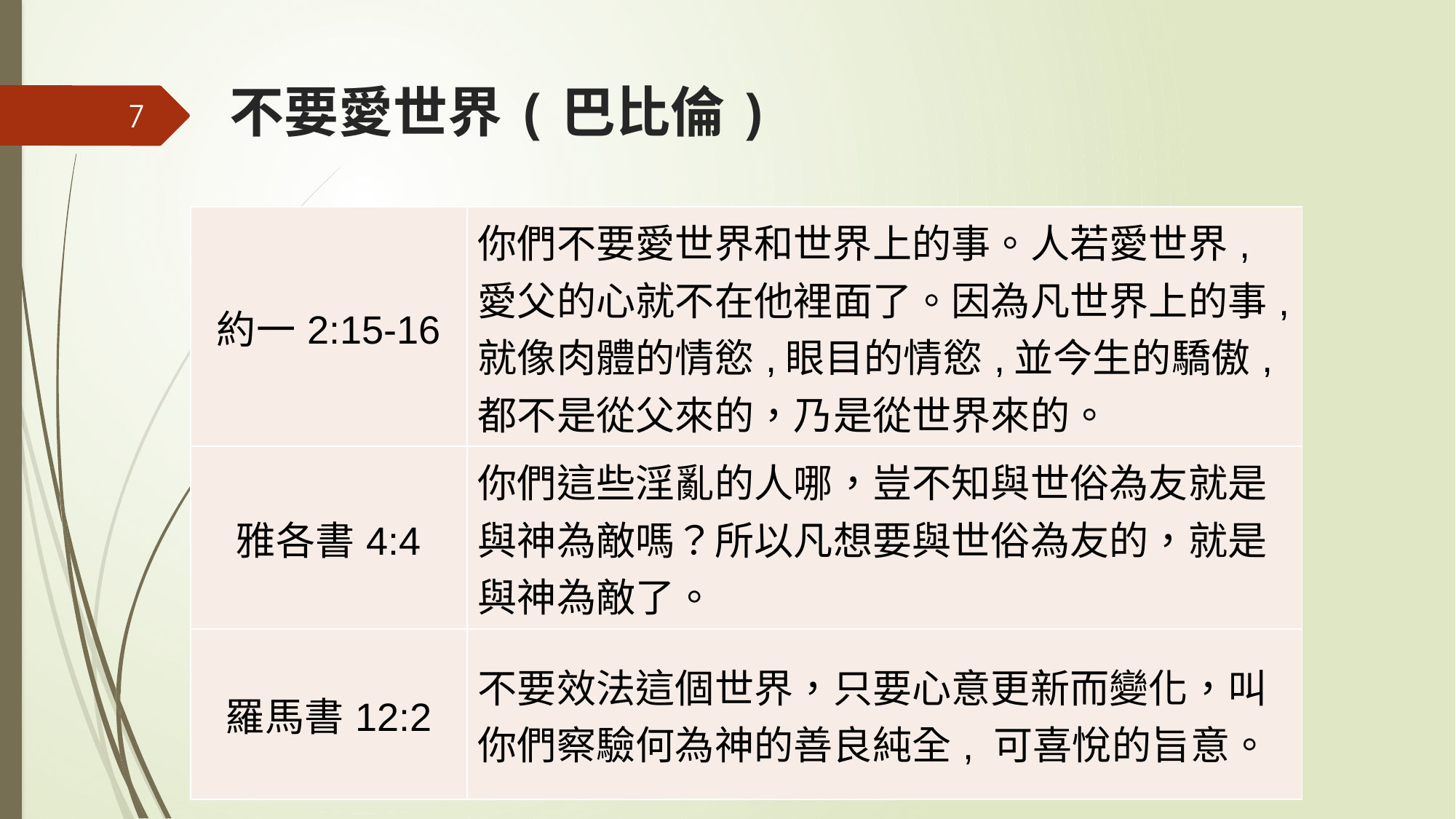

不要愛世界(巴比倫)
7
| 約一2:15-16 | 你們不要愛世界和世界上的事。人若愛世界,愛父的心就不在他裡面了。因為凡世界上的事,就像肉體的情慾,眼目的情慾,並今生的驕傲,都不是從父來的，乃是從世界來的。 |
| --- | --- |
| 雅各書4:4 | 你們這些淫亂的人哪，豈不知與世俗為友就是與神為敵嗎？所以凡想要與世俗為友的，就是與神為敵了。 |
| 羅馬書12:2 | 不要效法這個世界，只要心意更新而變化，叫你們察驗何為神的善良純全, 可喜悅的旨意。 |